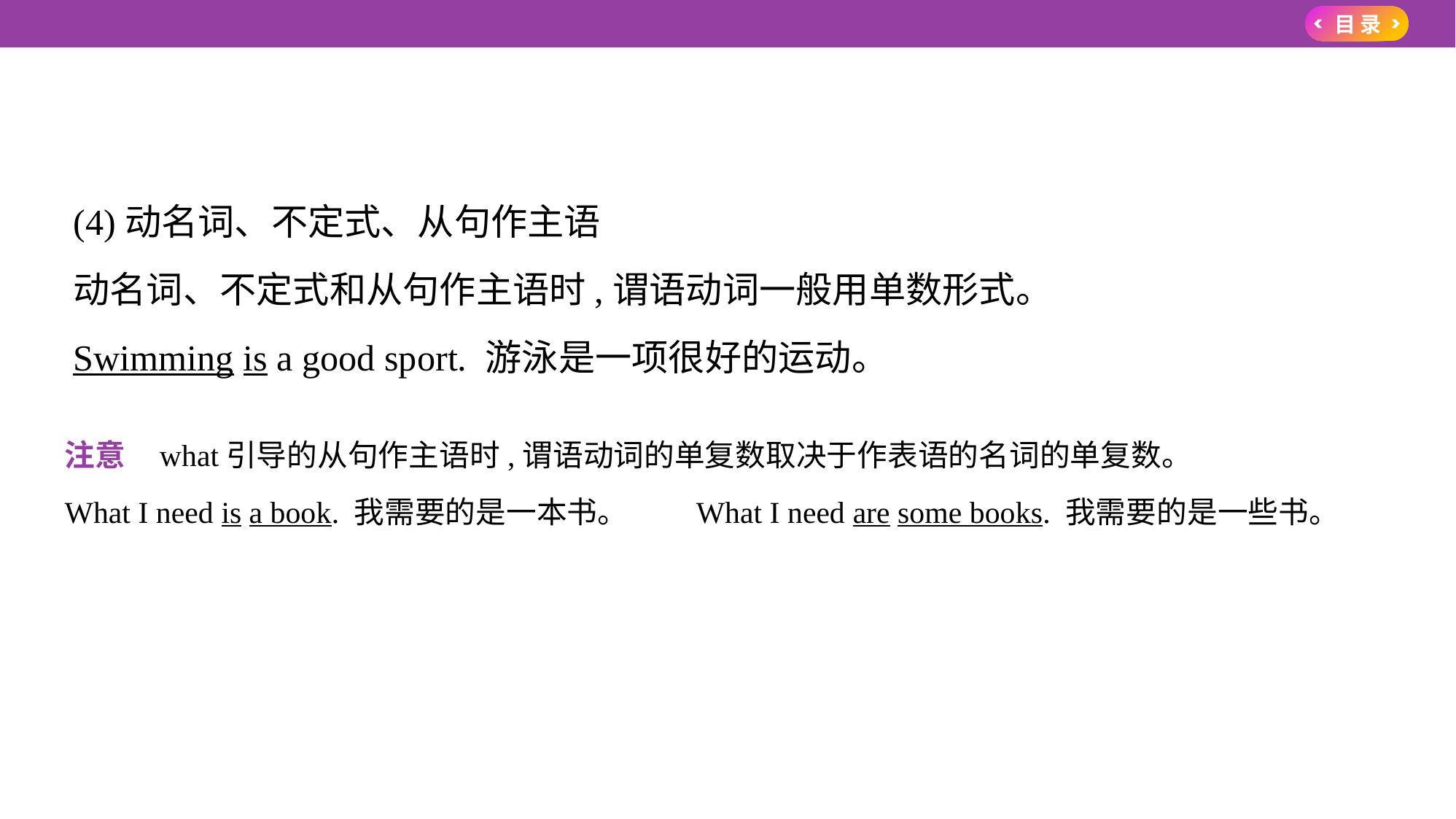

(4)动名词、不定式、从句作主语
动名词、不定式和从句作主语时,谓语动词一般用单数形式。
Swimming is a good sport. 游泳是一项很好的运动。
注意    what引导的从句作主语时,谓语动词的单复数取决于作表语的名词的单复数。
What I need is a book. 我需要的是一本书。         What I need are some books. 我需要的是一些书。